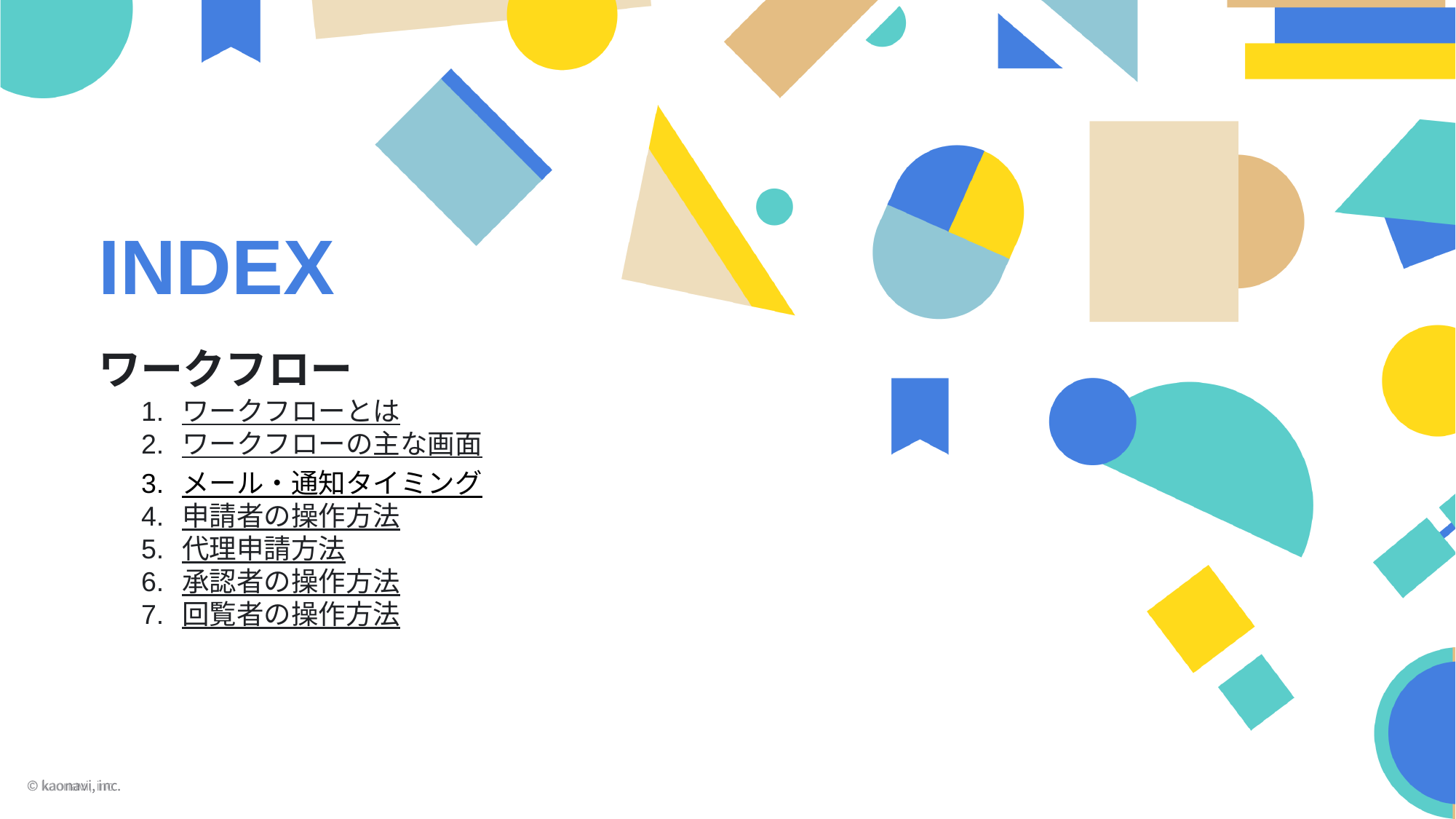

INDEX
ワークフロー
ワークフローとは
ワークフローの主な画面
メール・通知タイミング
申請者の操作方法
代理申請方法
承認者の操作方法
回覧者の操作方法
© kaonavi, inc.